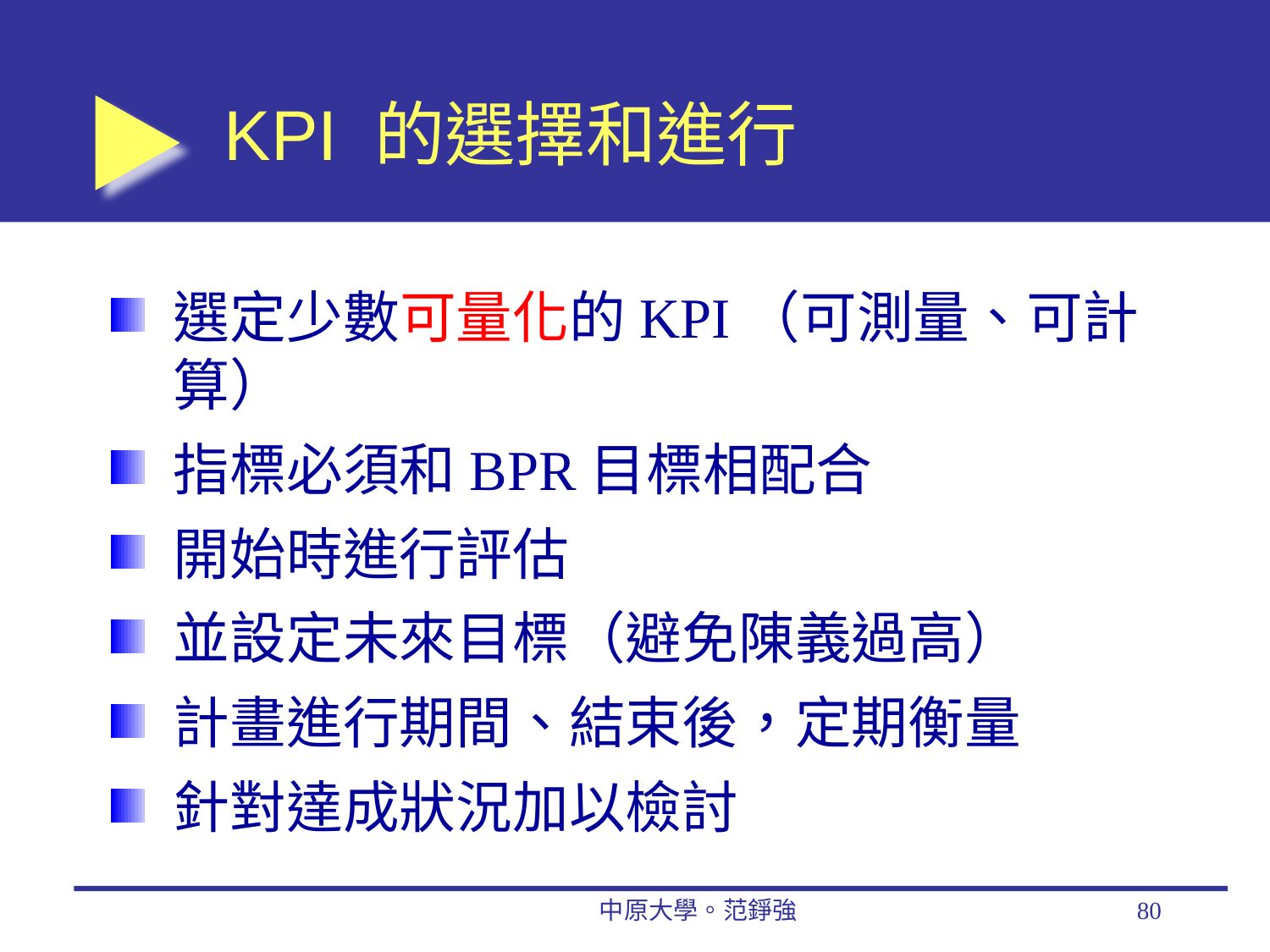

# KPI 的選擇和進行
選定少數可量化的KPI（可測量、可計算）
指標必須和BPR目標相配合
開始時進行評估
並設定未來目標（避免陳義過高）
計畫進行期間、結束後，定期衡量
針對達成狀況加以檢討
中原大學。范錚強
80